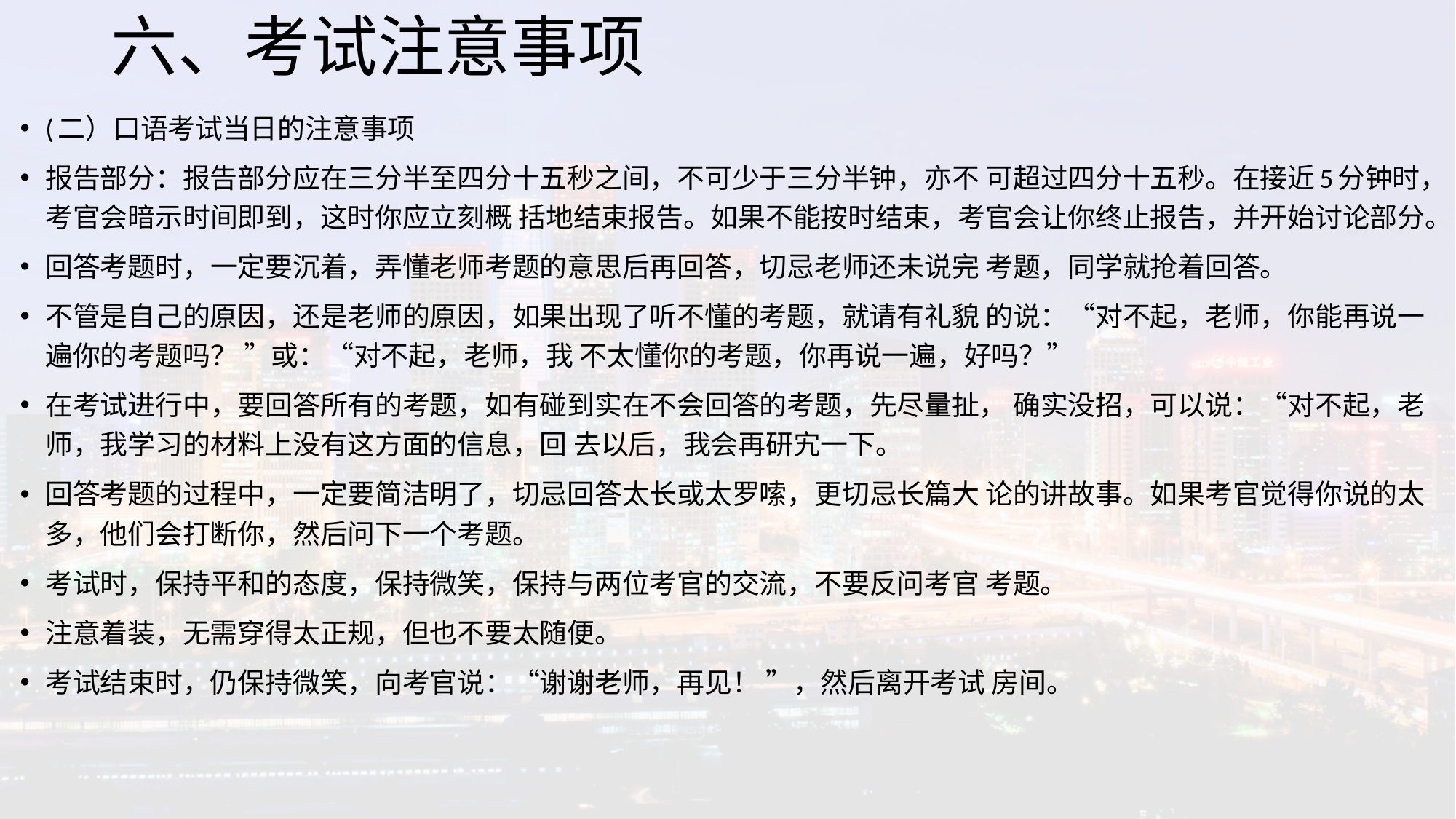

# 六、考试注意事项
(二）口语考试当日的注意事项
报告部分：报告部分应在三分半至四分十五秒之间，不可少于三分半钟，亦不 可超过四分十五秒。在接近5分钟时，考官会暗示时间即到，这时你应立刻概 括地结束报告。如果不能按时结束，考官会让你终止报告，并开始讨论部分。
回答考题时，一定要沉着，弄懂老师考题的意思后再回答，切忌老师还未说完 考题，同学就抢着回答。
不管是自己的原因，还是老师的原因，如果出现了听不懂的考题，就请有礼貌 的说：“对不起，老师，你能再说一遍你的考题吗？ ”或：“对不起，老师，我 不太懂你的考题，你再说一遍，好吗？”
在考试进行中，要回答所有的考题，如有碰到实在不会回答的考题，先尽量扯， 确实没招，可以说：“对不起，老师，我学习的材料上没有这方面的信息，回 去以后，我会再研宄一下。
回答考题的过程中，一定要简洁明了，切忌回答太长或太罗嗦，更切忌长篇大 论的讲故事。如果考官觉得你说的太多，他们会打断你，然后问下一个考题。
考试时，保持平和的态度，保持微笑，保持与两位考官的交流，不要反问考官 考题。
注意着装，无需穿得太正规，但也不要太随便。
考试结束时，仍保持微笑，向考官说：“谢谢老师，再见！ ”，然后离开考试 房间。